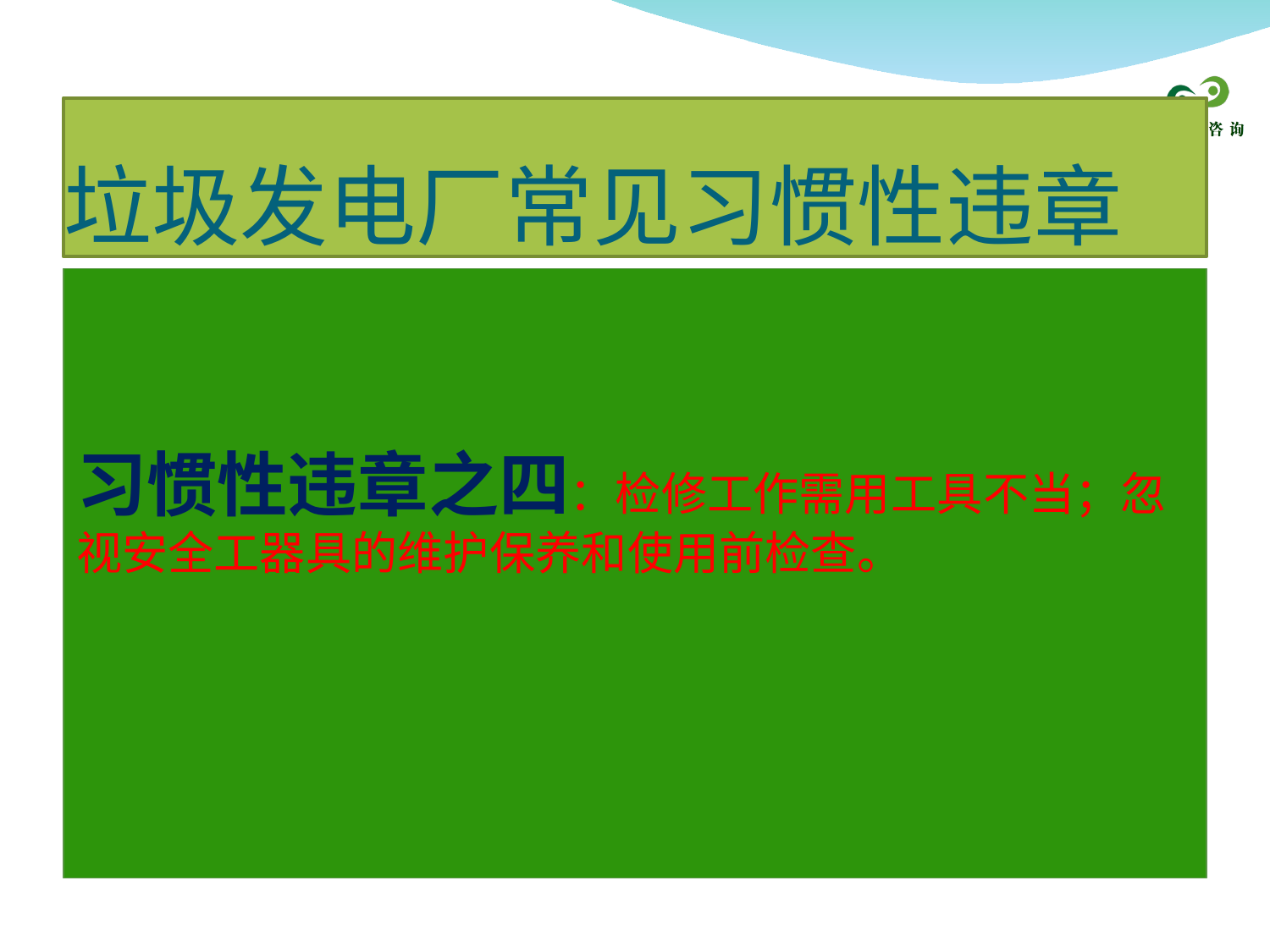

垃圾发电厂常见习惯性违章

习惯性违章之四：检修工作需用工具不当；忽视安全工器具的维护保养和使用前检查。